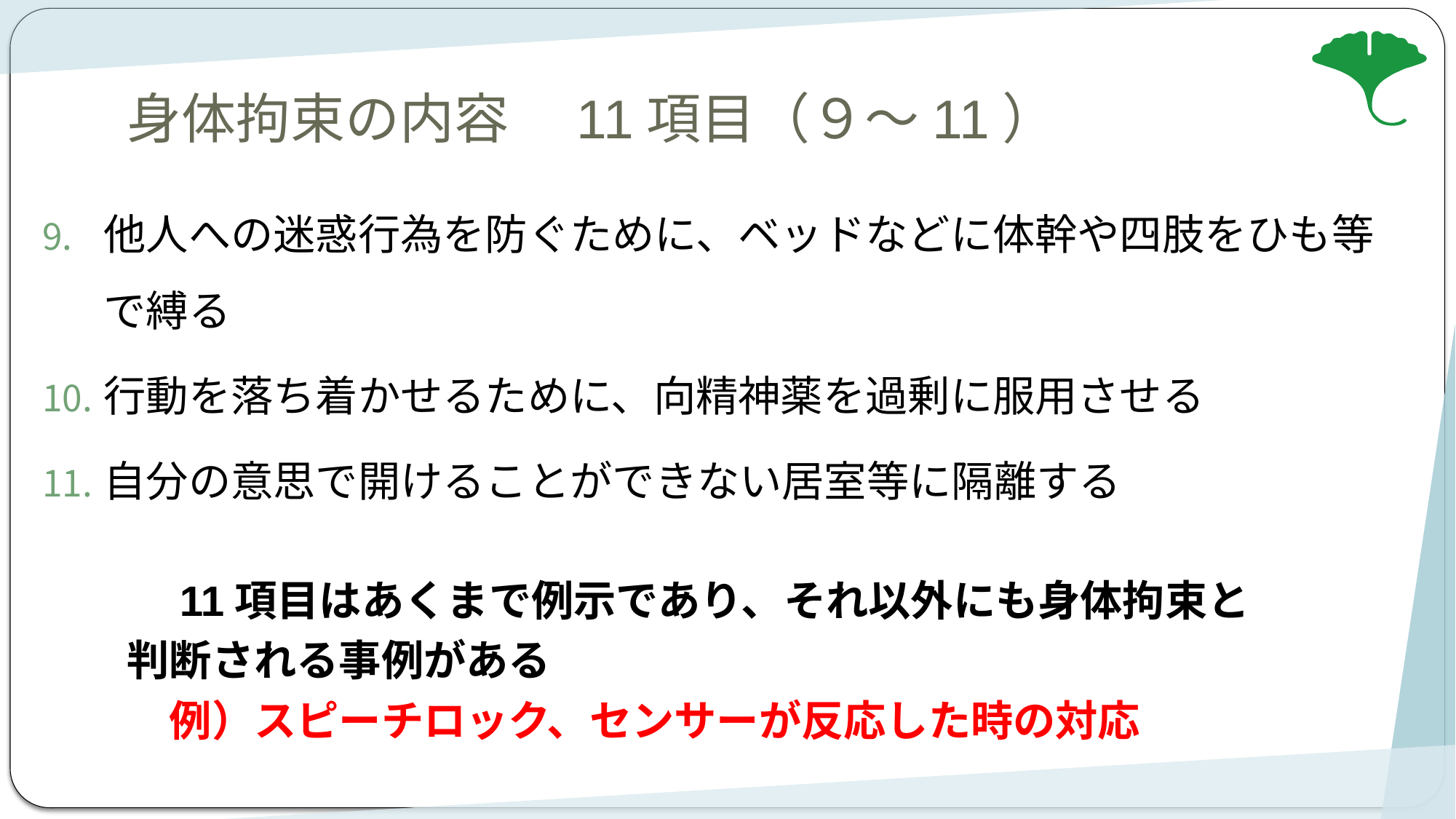

# 身体拘束の内容　11項目（９～11）

他人への迷惑行為を防ぐために、ベッドなどに体幹や四肢をひも等で縛る
行動を落ち着かせるために、向精神薬を過剰に服用させる
自分の意思で開けることができない居室等に隔離する

　　　11項目はあくまで例示であり、それ以外にも身体拘束と
　　判断される事例がある
　　　例）スピーチロック、センサーが反応した時の対応